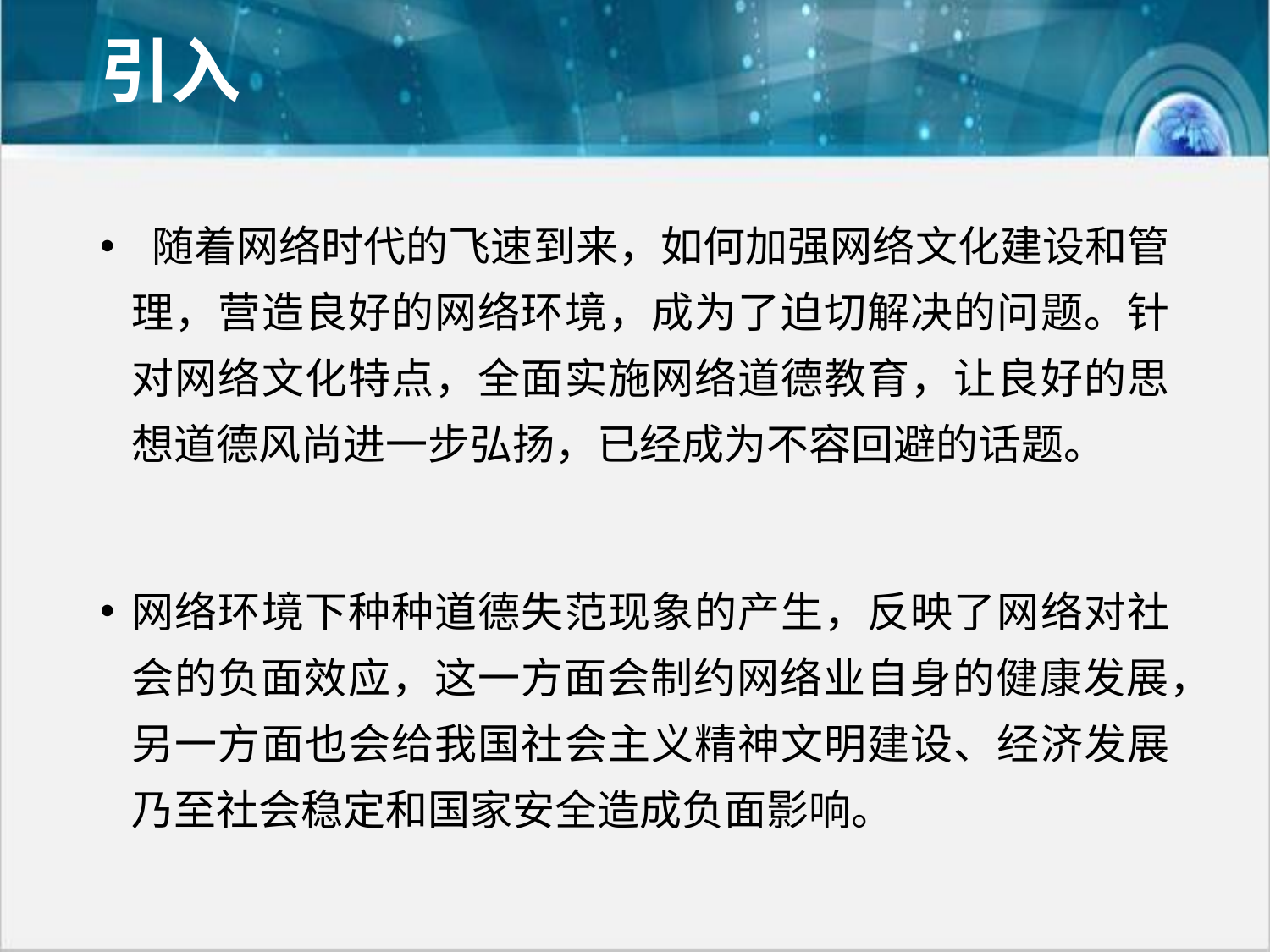

# 引入
 随着网络时代的飞速到来，如何加强网络文化建设和管理，营造良好的网络环境，成为了迫切解决的问题。针对网络文化特点，全面实施网络道德教育，让良好的思想道德风尚进一步弘扬，已经成为不容回避的话题。

网络环境下种种道德失范现象的产生，反映了网络对社会的负面效应，这一方面会制约网络业自身的健康发展，另一方面也会给我国社会主义精神文明建设、经济发展乃至社会稳定和国家安全造成负面影响。